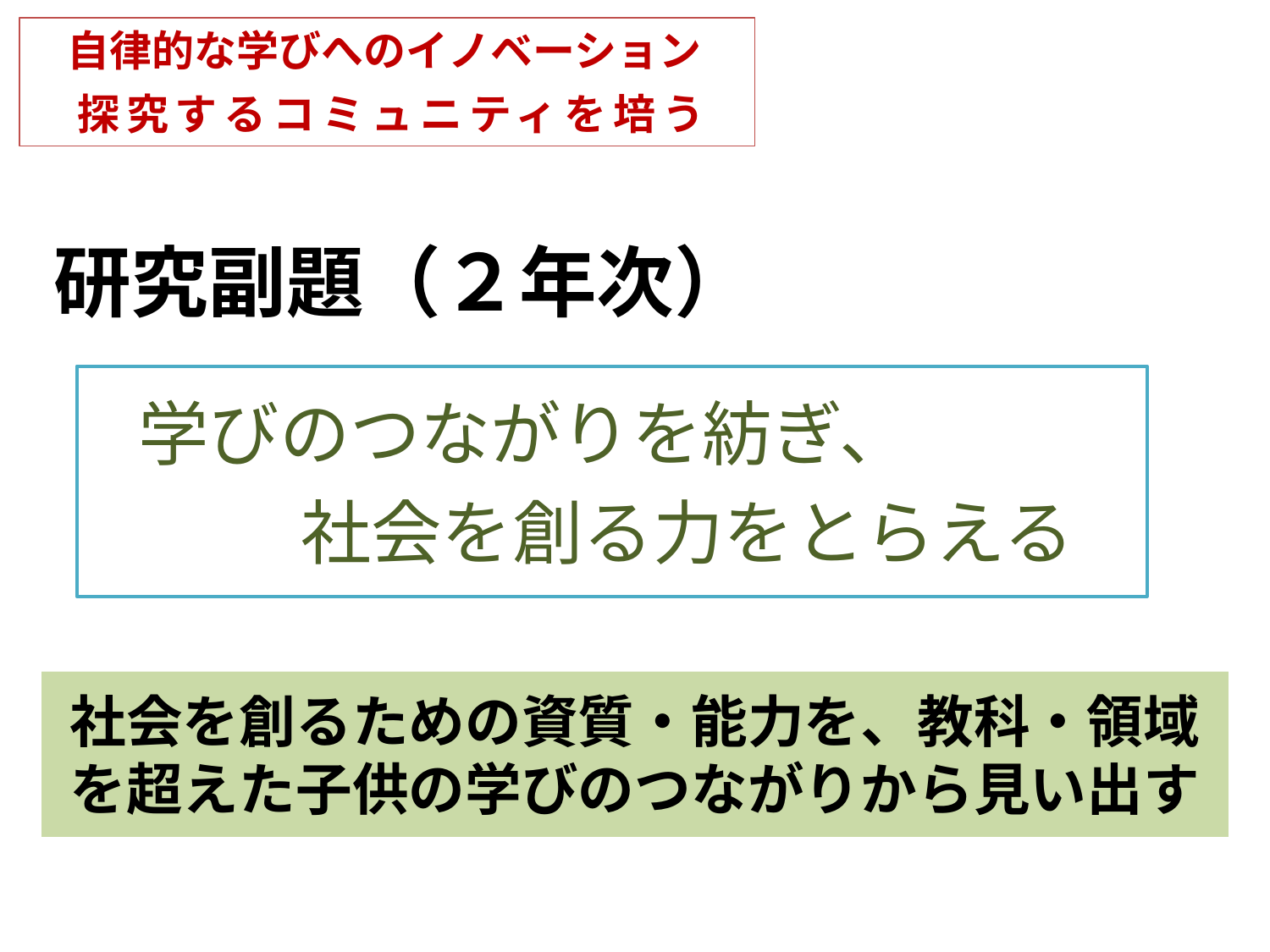

自律的な学びへのイノベーション
  探究するコミュニティを培う
# 研究副題（２年次）
  学びのつながりを紡ぎ、
　　　社会を創る力をとらえる
社会を創るための資質・能力を、教科・領域を超えた子供の学びのつながりから見い出す